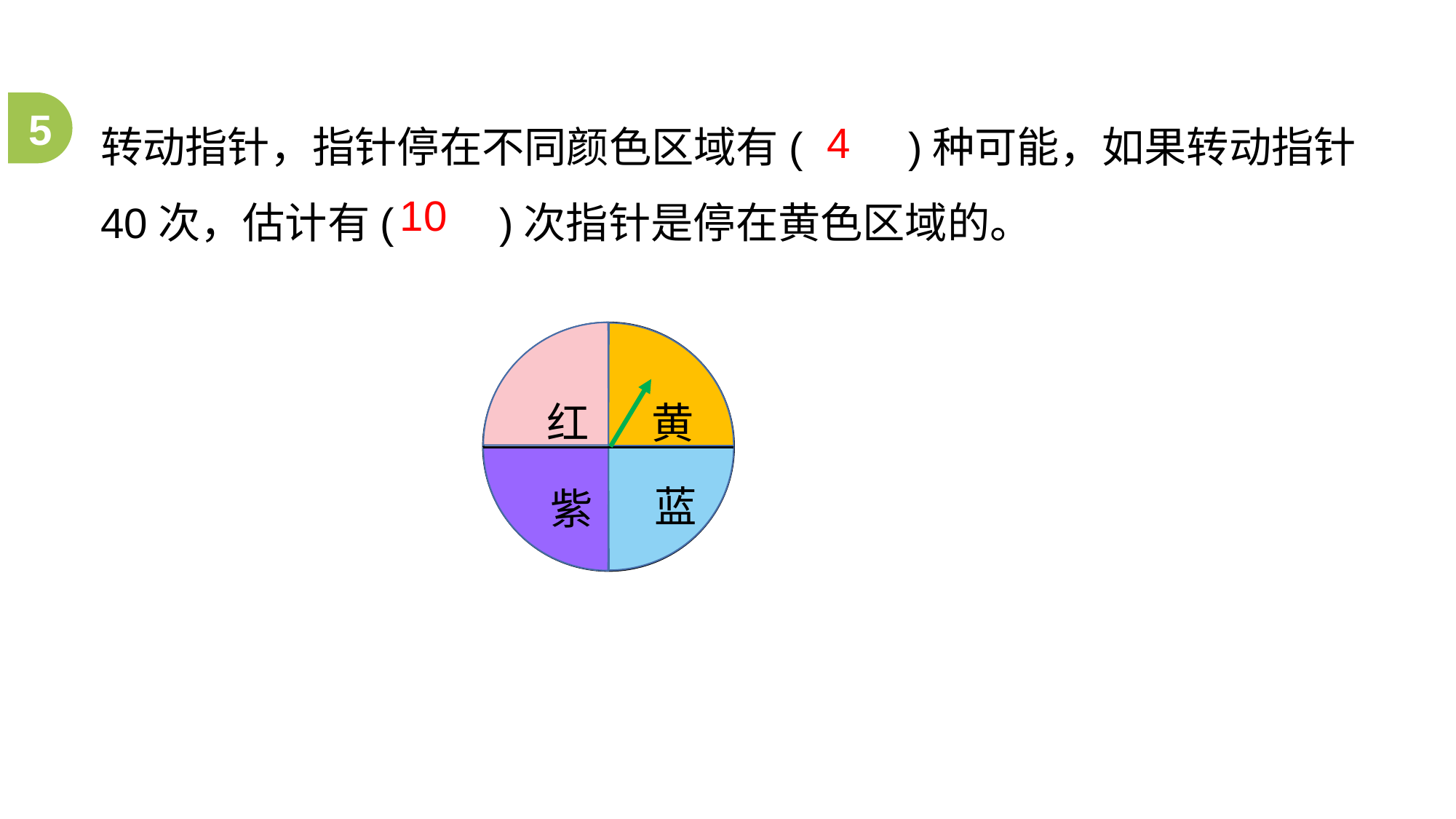

转动指针，指针停在不同颜色区域有(　　)种可能，如果转动指针40次，估计有(　　)次指针是停在黄色区域的。
5
4
10

红
黄
蓝
紫